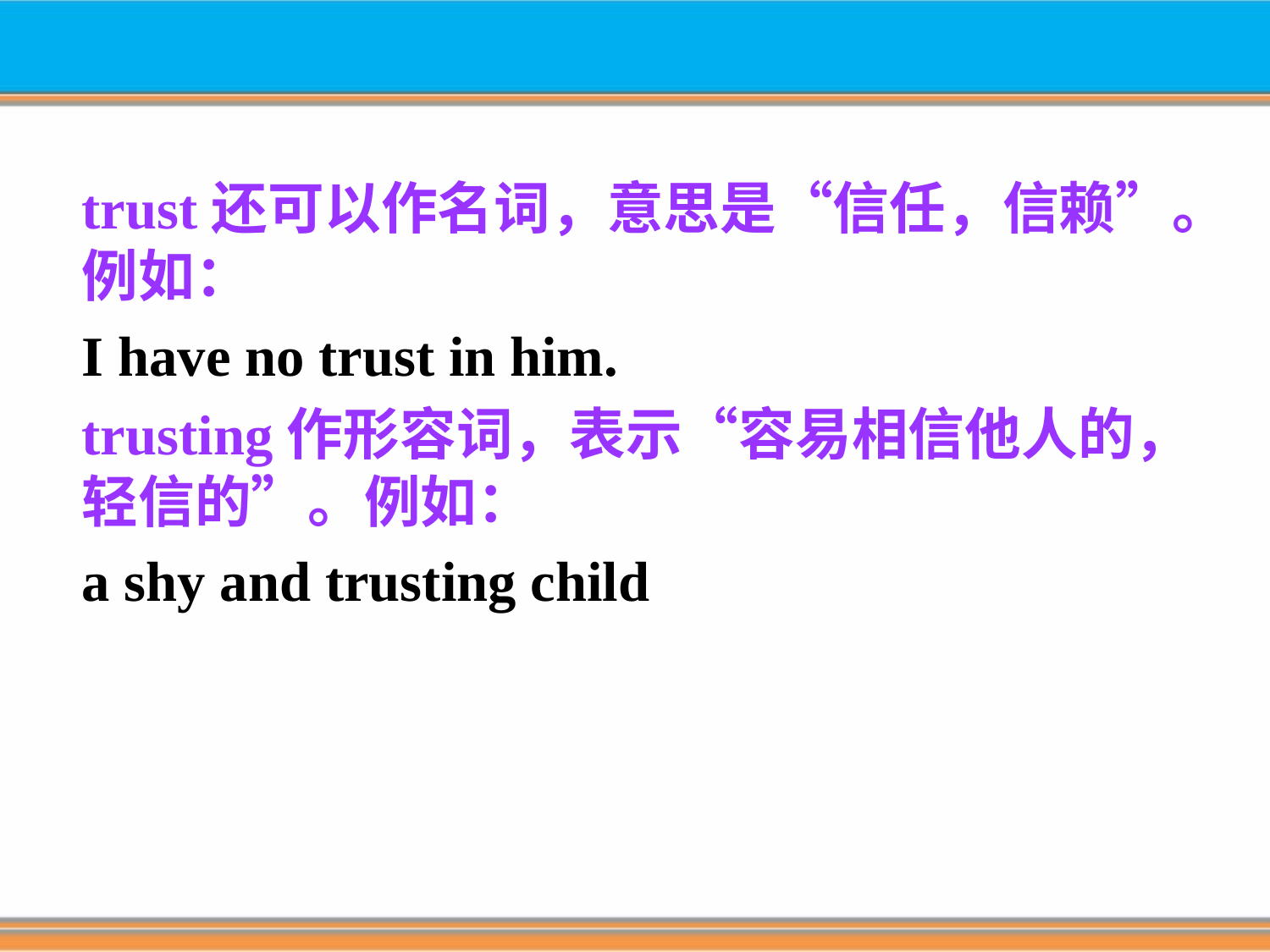

trust还可以作名词，意思是“信任，信赖”。例如：
I have no trust in him.
trusting作形容词，表示“容易相信他人的，轻信的”。例如：
a shy and trusting child